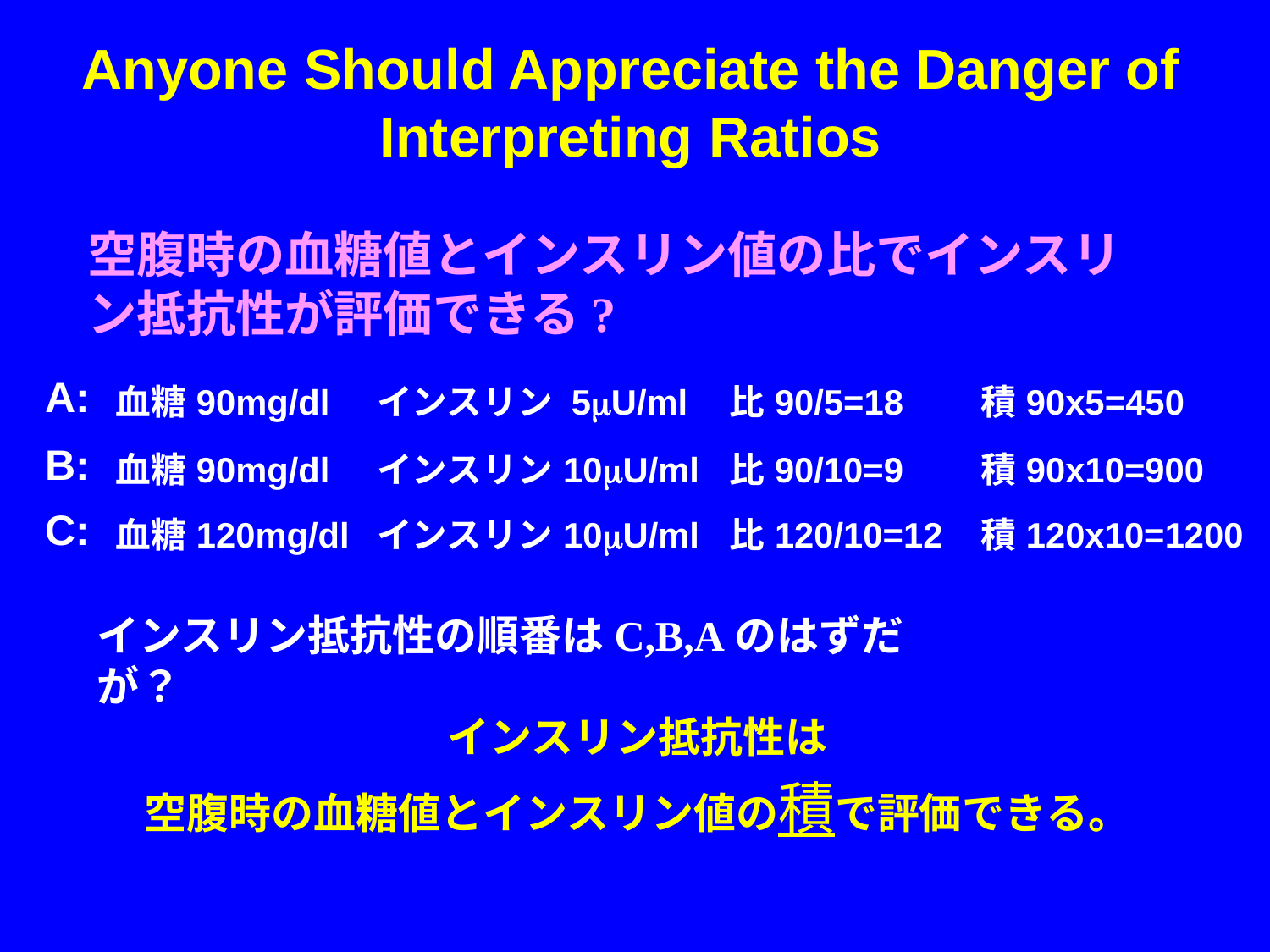

Anyone Should Appreciate the Danger of Interpreting Ratios
空腹時の血糖値とインスリン値の比でインスリン抵抗性が評価できる?
| A: | 血糖90mg/dl | インスリン 5μU/ml | 比90/5=18 | 積90x5=450 |
| --- | --- | --- | --- | --- |
| B: | 血糖90mg/dl | インスリン10μU/ml | 比90/10=9 | 積90x10=900 |
| C: | 血糖120mg/dl | インスリン10μU/ml | 比120/10=12 | 積120x10=1200 |
インスリン抵抗性の順番はC,B,Aのはずだが？
インスリン抵抗性は
空腹時の血糖値とインスリン値の積で評価できる。